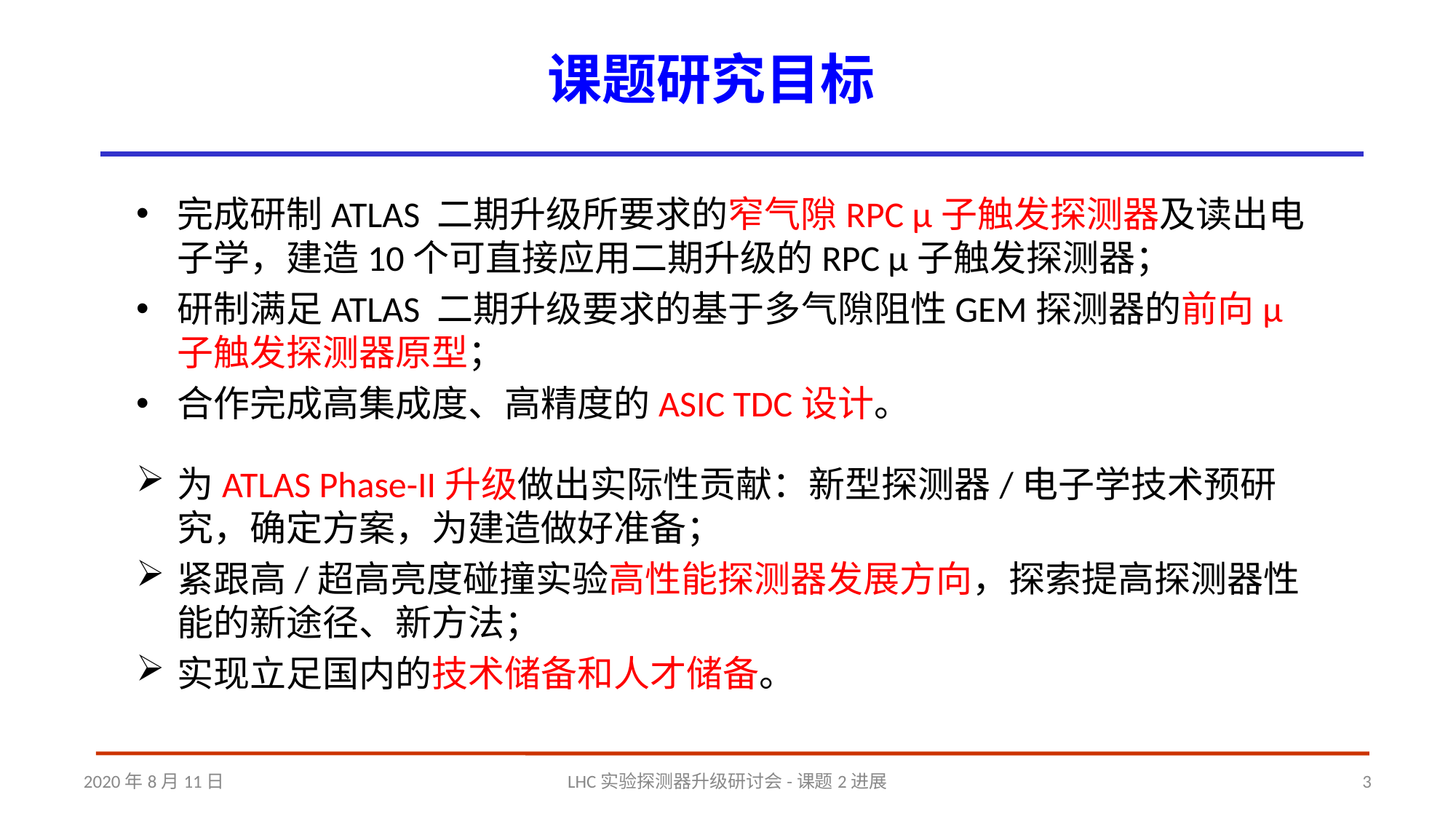

# 课题研究目标
完成研制ATLAS 二期升级所要求的窄气隙RPC μ子触发探测器及读出电子学，建造10个可直接应用二期升级的RPC μ子触发探测器；
研制满足ATLAS 二期升级要求的基于多气隙阻性GEM探测器的前向μ子触发探测器原型；
合作完成高集成度、高精度的ASIC TDC设计。

为ATLAS Phase-II升级做出实际性贡献：新型探测器/电子学技术预研究，确定方案，为建造做好准备；
紧跟高/超高亮度碰撞实验高性能探测器发展方向，探索提高探测器性能的新途径、新方法；
实现立足国内的技术储备和人才储备。
2020年8月11日
LHC实验探测器升级研讨会-课题2进展
3